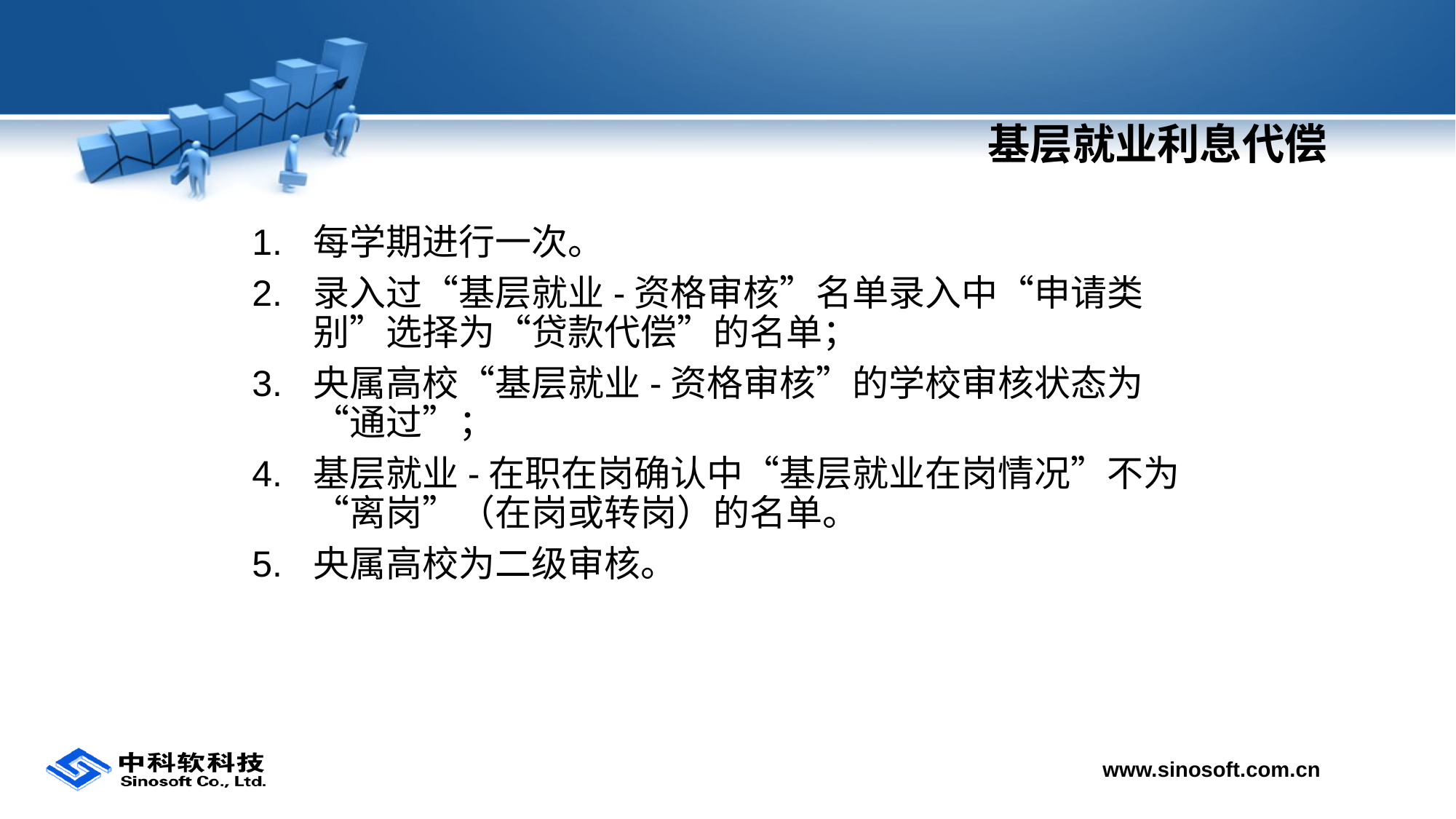

# 基层就业利息代偿
每学期进行一次。
录入过“基层就业-资格审核”名单录入中“申请类别”选择为“贷款代偿”的名单；
央属高校“基层就业-资格审核”的学校审核状态为“通过”；
基层就业-在职在岗确认中“基层就业在岗情况”不为“离岗”（在岗或转岗）的名单。
央属高校为二级审核。